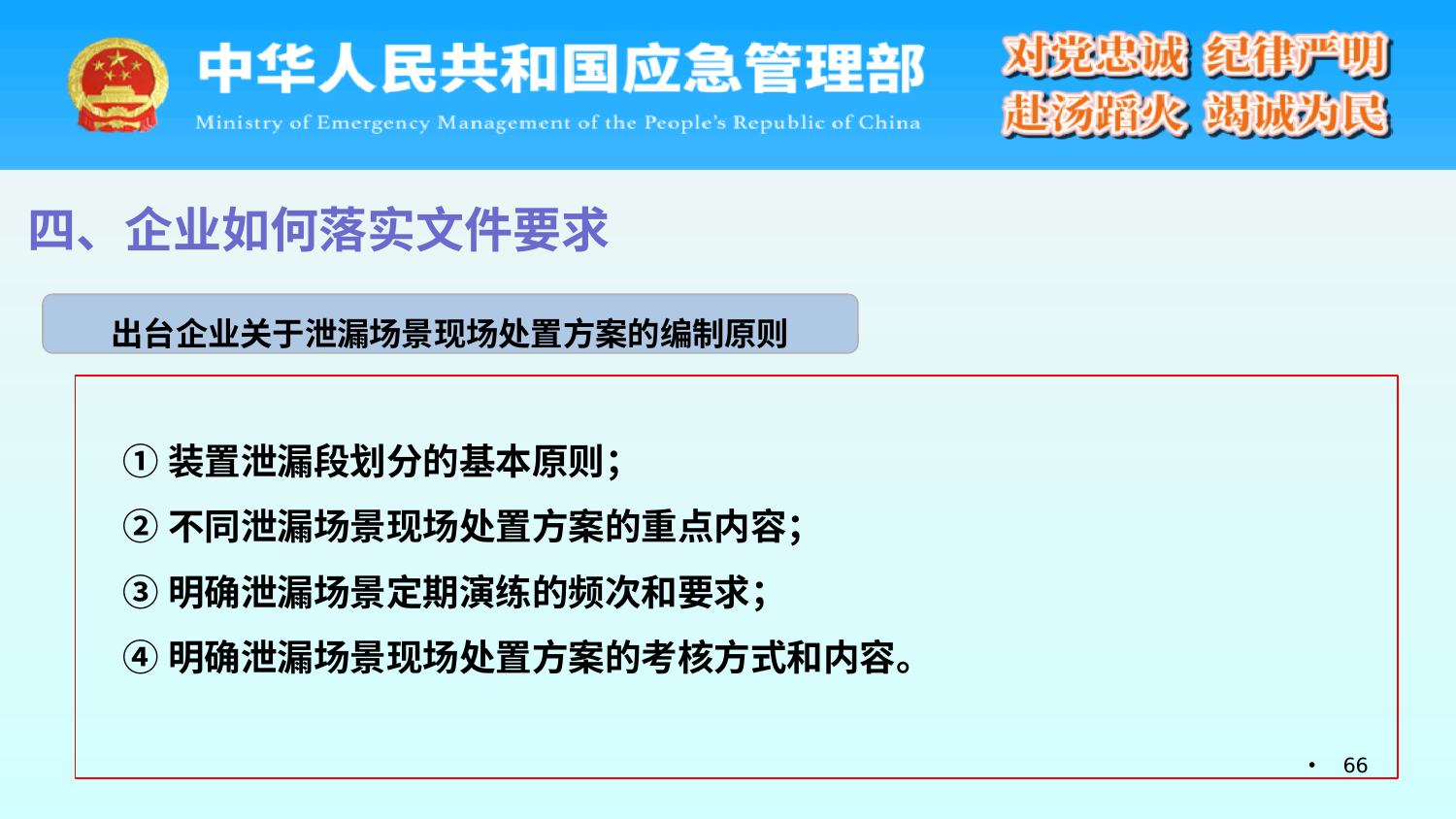

四、企业如何落实文件要求
出台企业关于泄漏场景现场处置方案的编制原则

①装置泄漏段划分的基本原则；
②不同泄漏场景现场处置方案的重点内容；
③明确泄漏场景定期演练的频次和要求；
④明确泄漏场景现场处置方案的考核方式和内容。
66